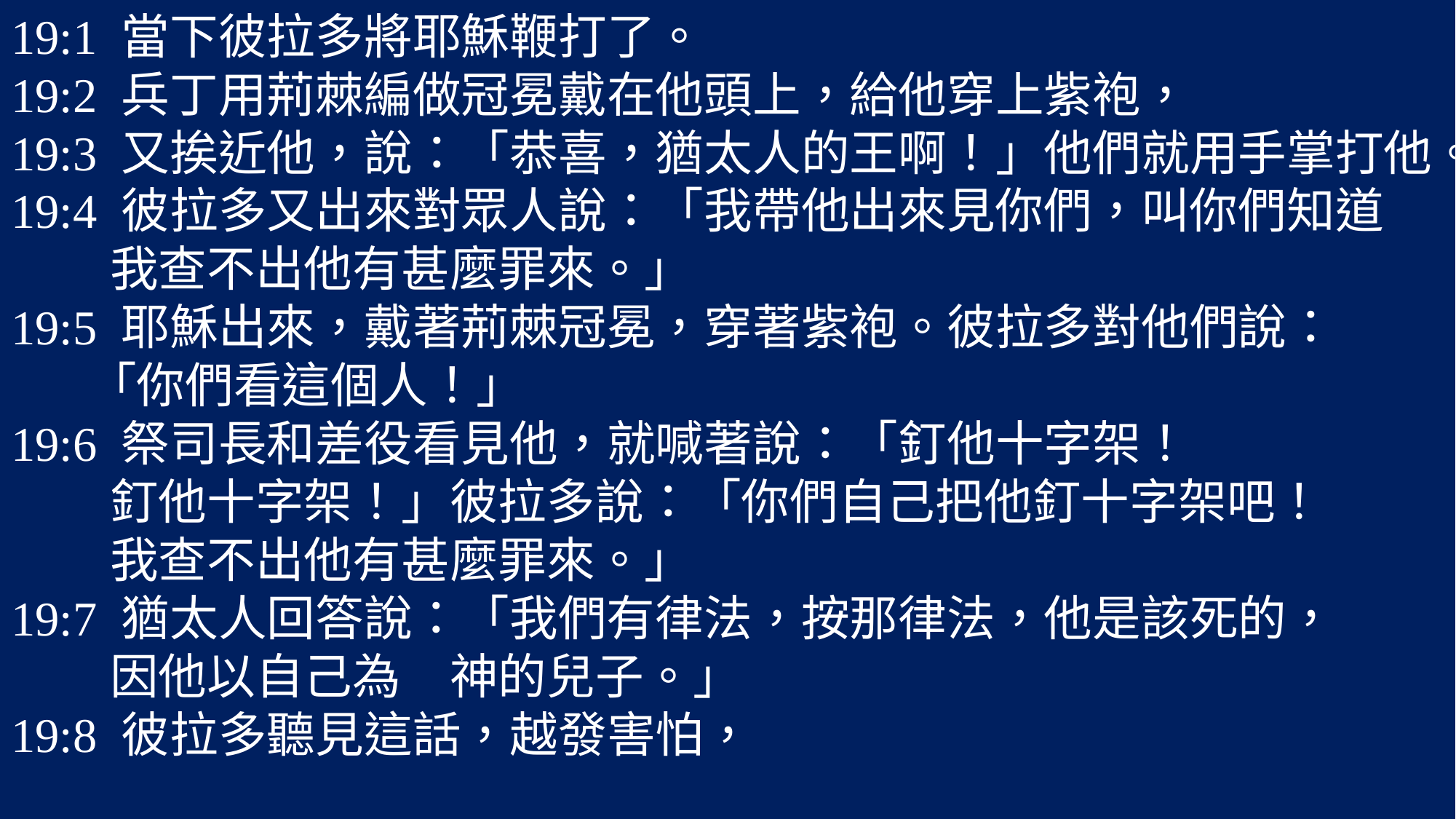

19:1 當下彼拉多將耶穌鞭打了。
19:2 兵丁用荊棘編做冠冕戴在他頭上，給他穿上紫袍，
19:3 又挨近他，說：「恭喜，猶太人的王啊！」他們就用手掌打他。
19:4 彼拉多又出來對眾人說：「我帶他出來見你們，叫你們知道
        我查不出他有甚麼罪來。」
19:5 耶穌出來，戴著荊棘冠冕，穿著紫袍。彼拉多對他們說：
      「你們看這個人！」
19:6 祭司長和差役看見他，就喊著說：「釘他十字架！
        釘他十字架！」彼拉多說：「你們自己把他釘十字架吧！
        我查不出他有甚麼罪來。」
19:7 猶太人回答說：「我們有律法，按那律法，他是該死的，
        因他以自己為　神的兒子。」
19:8 彼拉多聽見這話，越發害怕，